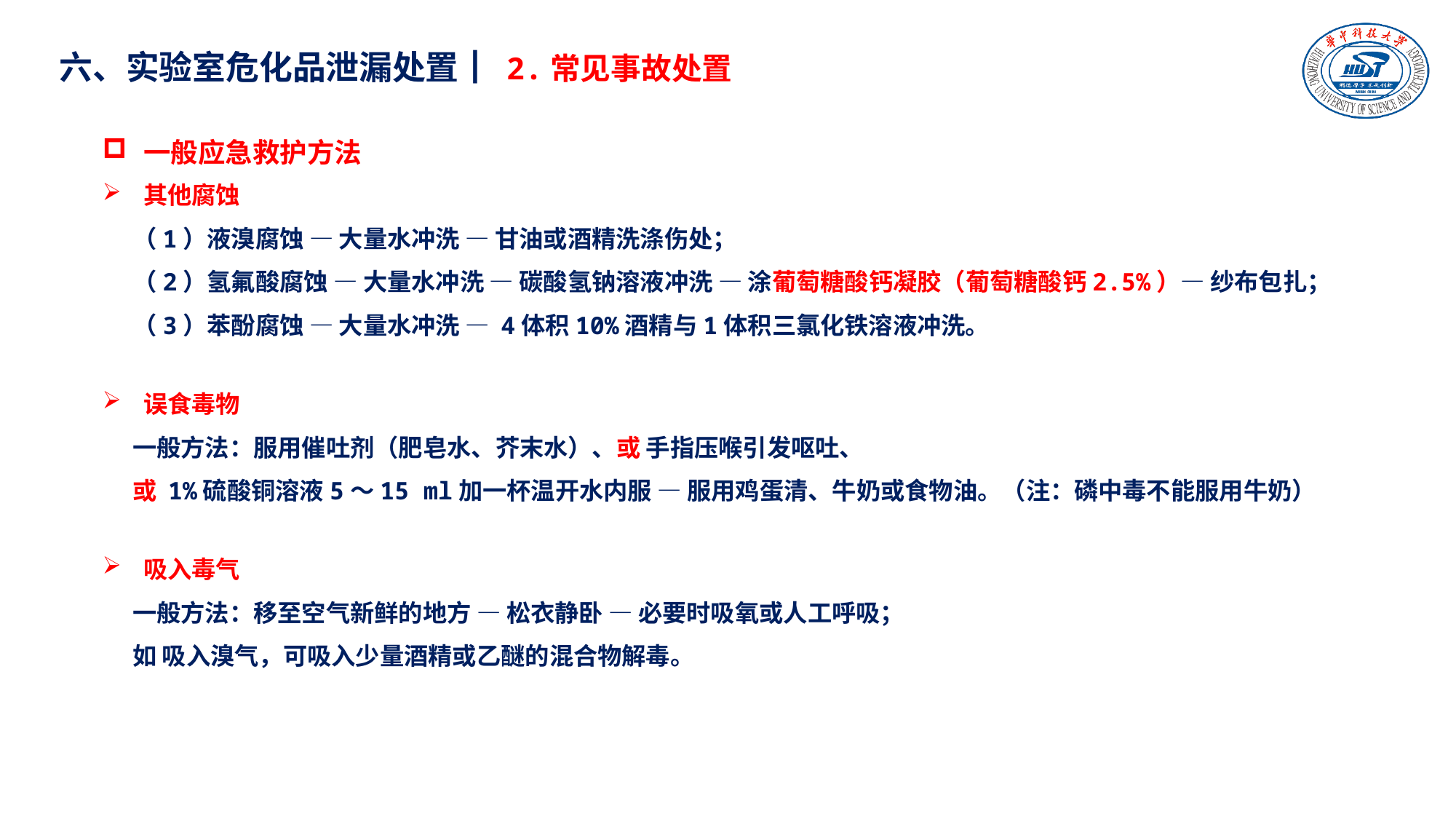

六、实验室危化品泄漏处置┃ 2.常见事故处置
一般应急救护方法
其他腐蚀
（1）液溴腐蚀 — 大量水冲洗 — 甘油或酒精洗涤伤处；
（2）氢氟酸腐蚀 — 大量水冲洗 — 碳酸氢钠溶液冲洗 — 涂葡萄糖酸钙凝胶（葡萄糖酸钙2.5%）— 纱布包扎；
（3）苯酚腐蚀 — 大量水冲洗 — 4体积10%酒精与1体积三氯化铁溶液冲洗。

误食毒物
一般方法：服用催吐剂（肥皂水、芥末水）、或 手指压喉引发呕吐、
或 1%硫酸铜溶液5～15 ml加一杯温开水内服 — 服用鸡蛋清、牛奶或食物油。（注：磷中毒不能服用牛奶）

吸入毒气
一般方法：移至空气新鲜的地方 — 松衣静卧 — 必要时吸氧或人工呼吸；
如 吸入溴气，可吸入少量酒精或乙醚的混合物解毒。